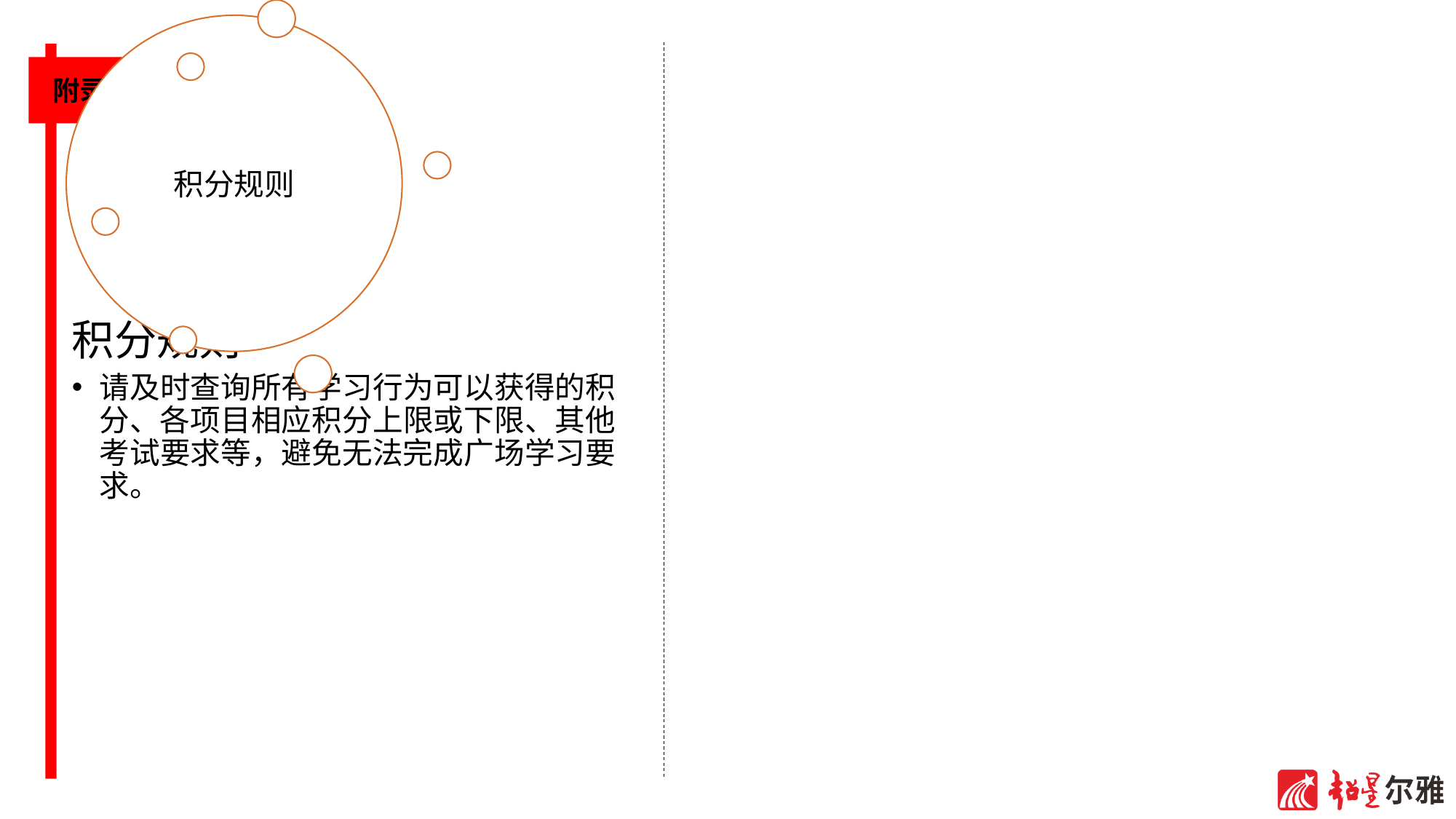

积分规则
请及时查询所有学习行为可以获得的积分、各项目相应积分上限或下限、其他考试要求等，避免无法完成广场学习要求。
附录
积分规则